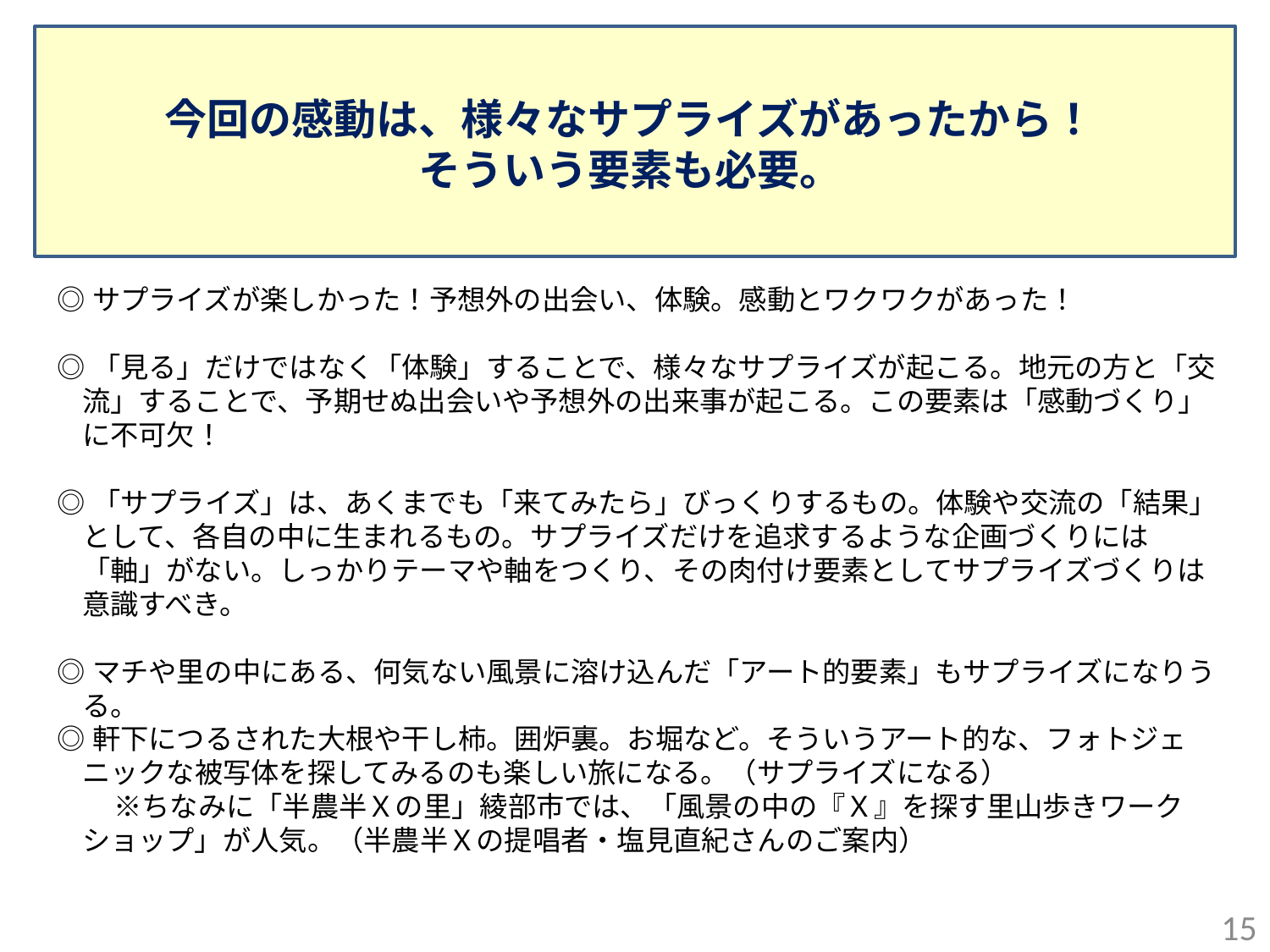

今回の感動は、様々なサプライズがあったから！
そういう要素も必要。
◎サプライズが楽しかった！予想外の出会い、体験。感動とワクワクがあった！

◎「見る」だけではなく「体験」することで、様々なサプライズが起こる。地元の方と「交流」することで、予期せぬ出会いや予想外の出来事が起こる。この要素は「感動づくり」に不可欠！

◎「サプライズ」は、あくまでも「来てみたら」びっくりするもの。体験や交流の「結果」として、各自の中に生まれるもの。サプライズだけを追求するような企画づくりには「軸」がない。しっかりテーマや軸をつくり、その肉付け要素としてサプライズづくりは意識すべき。

◎マチや里の中にある、何気ない風景に溶け込んだ「アート的要素」もサプライズになりうる。
◎軒下につるされた大根や干し柿。囲炉裏。お堀など。そういうアート的な、フォトジェニックな被写体を探してみるのも楽しい旅になる。（サプライズになる）
　　※ちなみに「半農半Ｘの里」綾部市では、「風景の中の『Ｘ』を探す里山歩きワークショップ」が人気。（半農半Ｘの提唱者・塩見直紀さんのご案内）

15